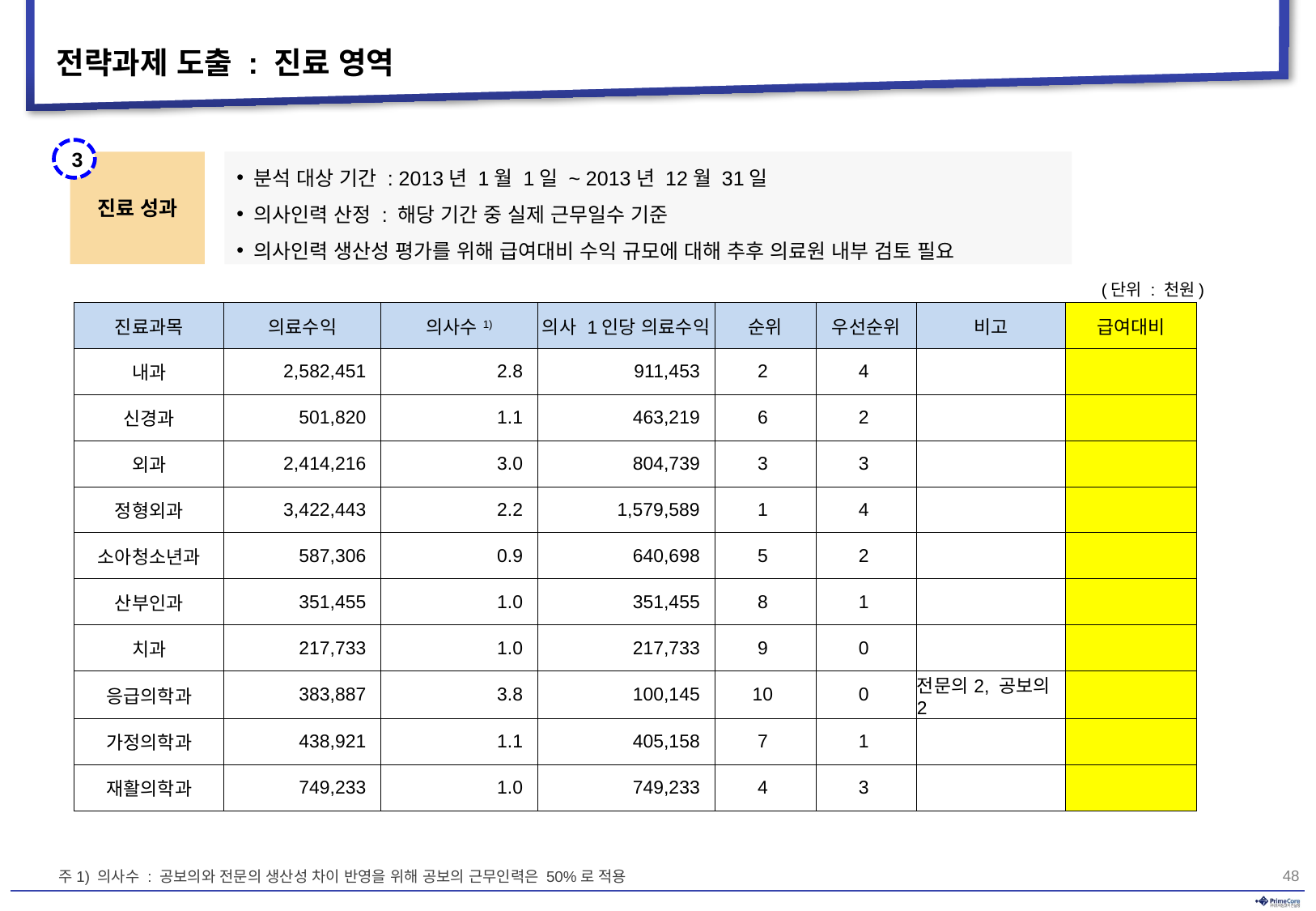

# 전략과제 도출 : 진료 영역
3
진료 성과
 분석 대상 기간 : 2013년 1월 1일 ~ 2013년 12월 31일
 의사인력 산정 : 해당 기간 중 실제 근무일수 기준
 의사인력 생산성 평가를 위해 급여대비 수익 규모에 대해 추후 의료원 내부 검토 필요
(단위 : 천원)
| 진료과목 | 의료수익 | 의사수1) | 의사 1인당 의료수익 | 순위 | 우선순위 | 비고 | 급여대비 |
| --- | --- | --- | --- | --- | --- | --- | --- |
| 내과 | 2,582,451 | 2.8 | 911,453 | 2 | 4 |  |  |
| 신경과 | 501,820 | 1.1 | 463,219 | 6 | 2 |  |  |
| 외과 | 2,414,216 | 3.0 | 804,739 | 3 | 3 |  |  |
| 정형외과 | 3,422,443 | 2.2 | 1,579,589 | 1 | 4 |  |  |
| 소아청소년과 | 587,306 | 0.9 | 640,698 | 5 | 2 |  |  |
| 산부인과 | 351,455 | 1.0 | 351,455 | 8 | 1 |  |  |
| 치과 | 217,733 | 1.0 | 217,733 | 9 | 0 |  |  |
| 응급의학과 | 383,887 | 3.8 | 100,145 | 10 | 0 | 전문의2, 공보의2 |  |
| 가정의학과 | 438,921 | 1.1 | 405,158 | 7 | 1 |  |  |
| 재활의학과 | 749,233 | 1.0 | 749,233 | 4 | 3 |  |  |
주1) 의사수 : 공보의와 전문의 생산성 차이 반영을 위해 공보의 근무인력은 50%로 적용